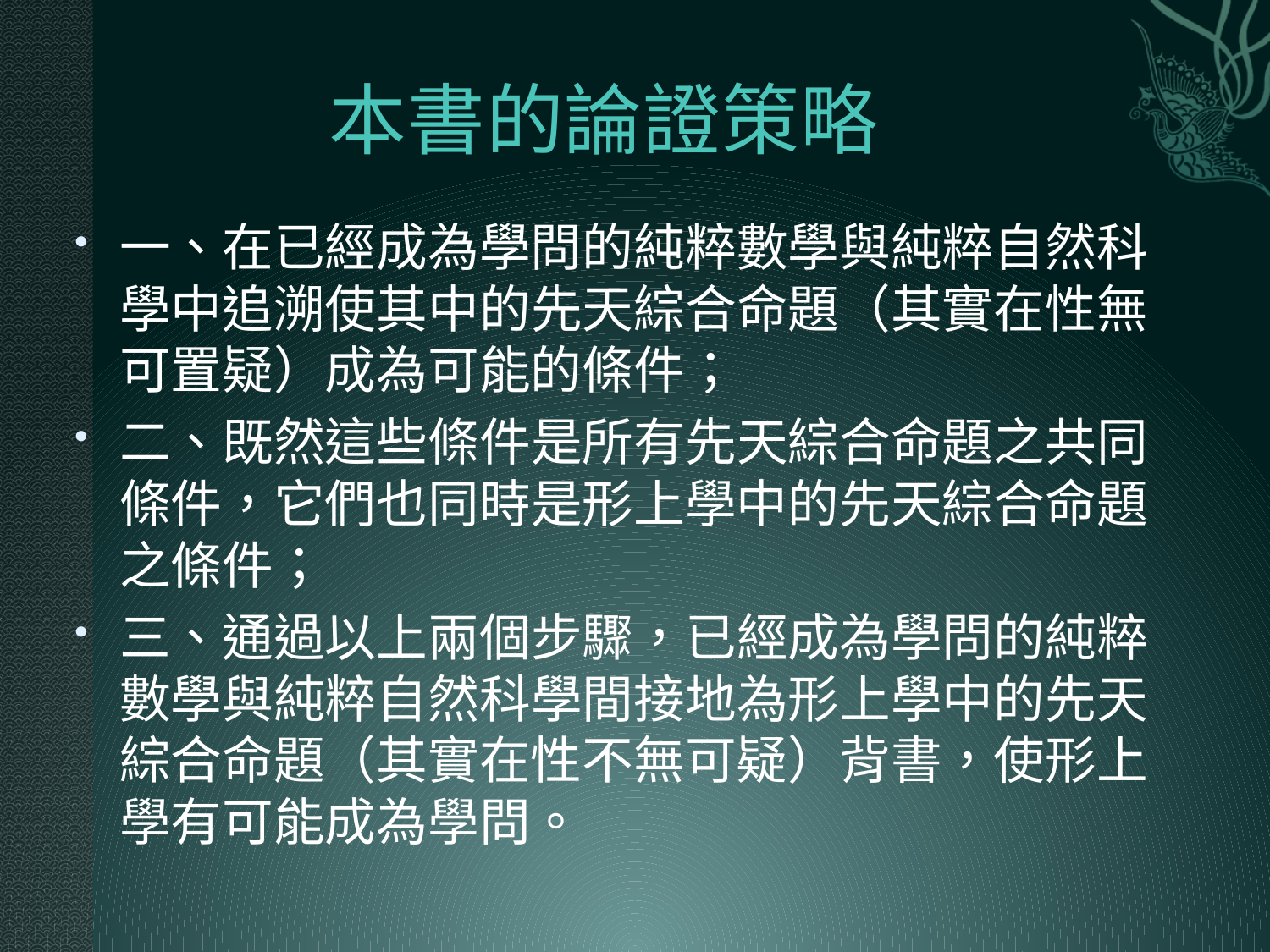

# 本書的論證策略
一、在已經成為學問的純粹數學與純粹自然科學中追溯使其中的先天綜合命題（其實在性無可置疑）成為可能的條件；
二、既然這些條件是所有先天綜合命題之共同條件，它們也同時是形上學中的先天綜合命題之條件；
三、通過以上兩個步驟，已經成為學問的純粹數學與純粹自然科學間接地為形上學中的先天綜合命題（其實在性不無可疑）背書，使形上學有可能成為學問。